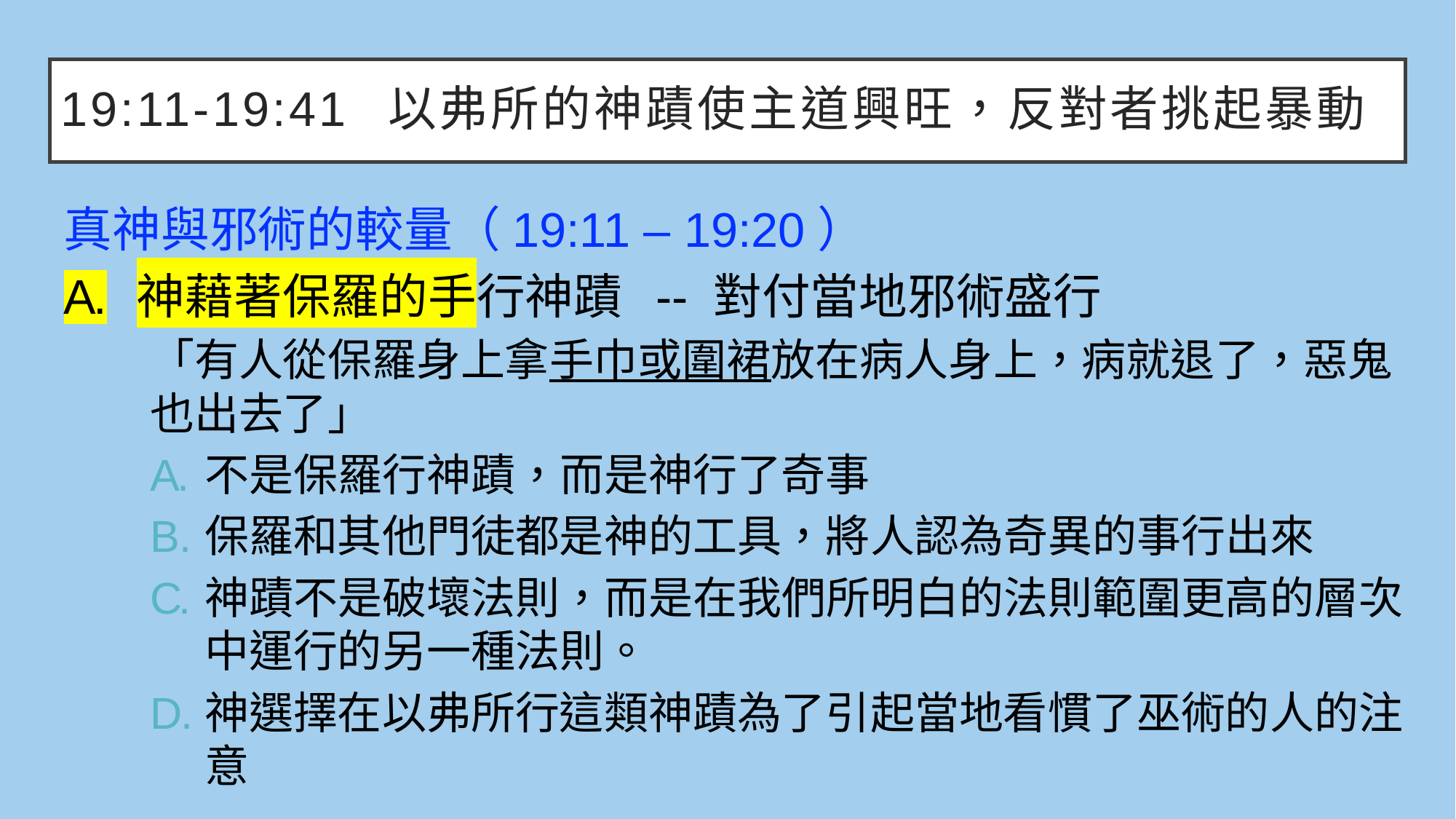

# 19:11-19:41	以弗所的神蹟使主道興旺，反對者挑起暴動
真神與邪術的較量（19:11 – 19:20）
神藉著保羅的手行神蹟  -- 對付當地邪術盛行
「有人從保羅身上拿手巾或圍裙放在病人身上，病就退了，惡鬼也出去了」
不是保羅行神蹟，而是神行了奇事
保羅和其他門徒都是神的工具，將人認為奇異的事行出來
神蹟不是破壞法則，而是在我們所明白的法則範圍更高的層次中運行的另一種法則。
神選擇在以弗所行這類神蹟為了引起當地看慣了巫術的人的注意